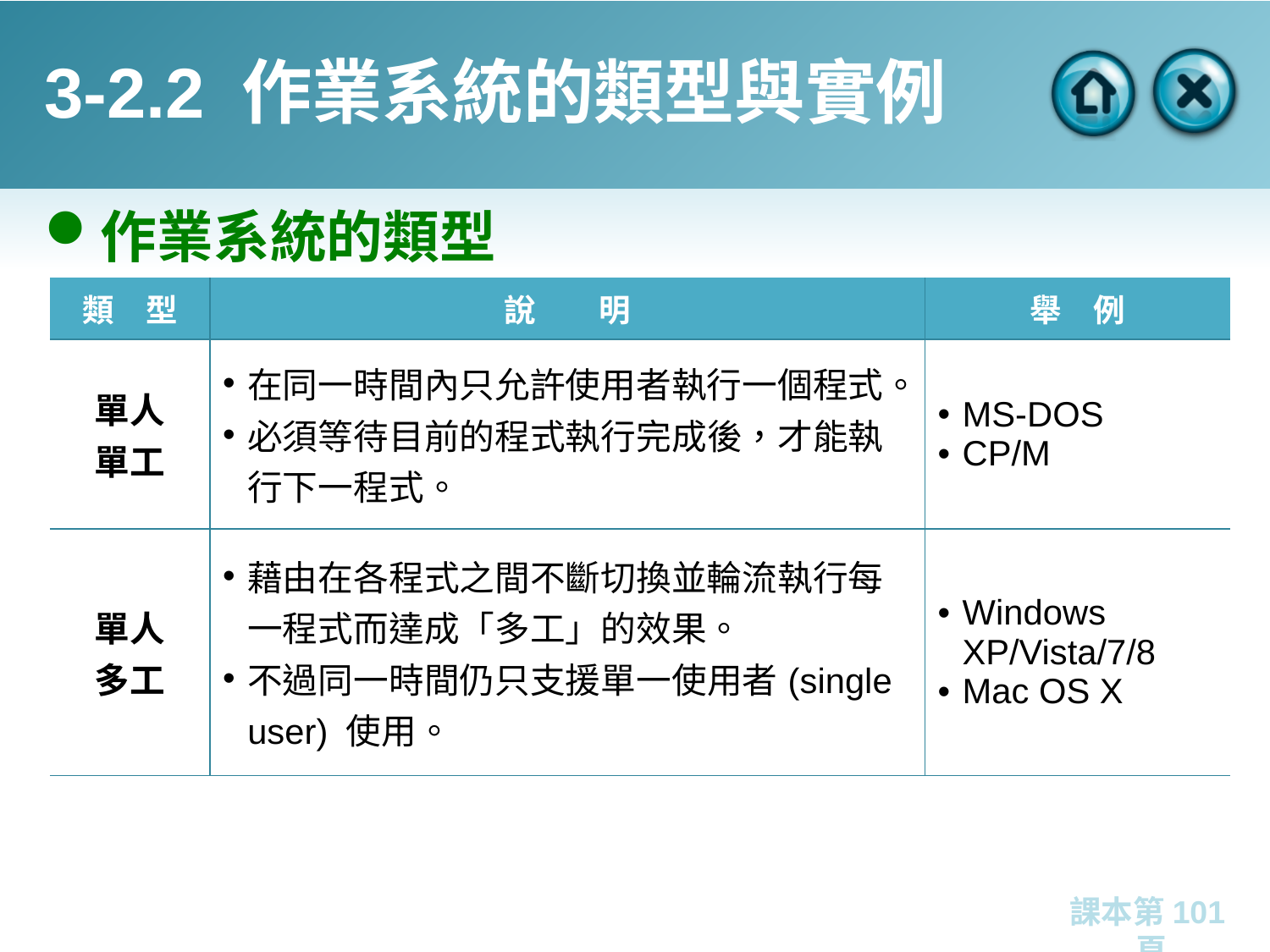

# 3-2.2 作業系統的類型與實例
作業系統的類型
| 類　型 | 說　　明 | 舉　例 |
| --- | --- | --- |
| 單人 單工 | 在同一時間內只允許使用者執行一個程式。 必須等待目前的程式執行完成後，才能執行下一程式。 | MS-DOS CP/M |
| 單人 多工 | 藉由在各程式之間不斷切換並輪流執行每一程式而達成「多工」的效果。 不過同一時間仍只支援單一使用者(single user) 使用。 | Windows XP/Vista/7/8 Mac OS X |
課本第101頁